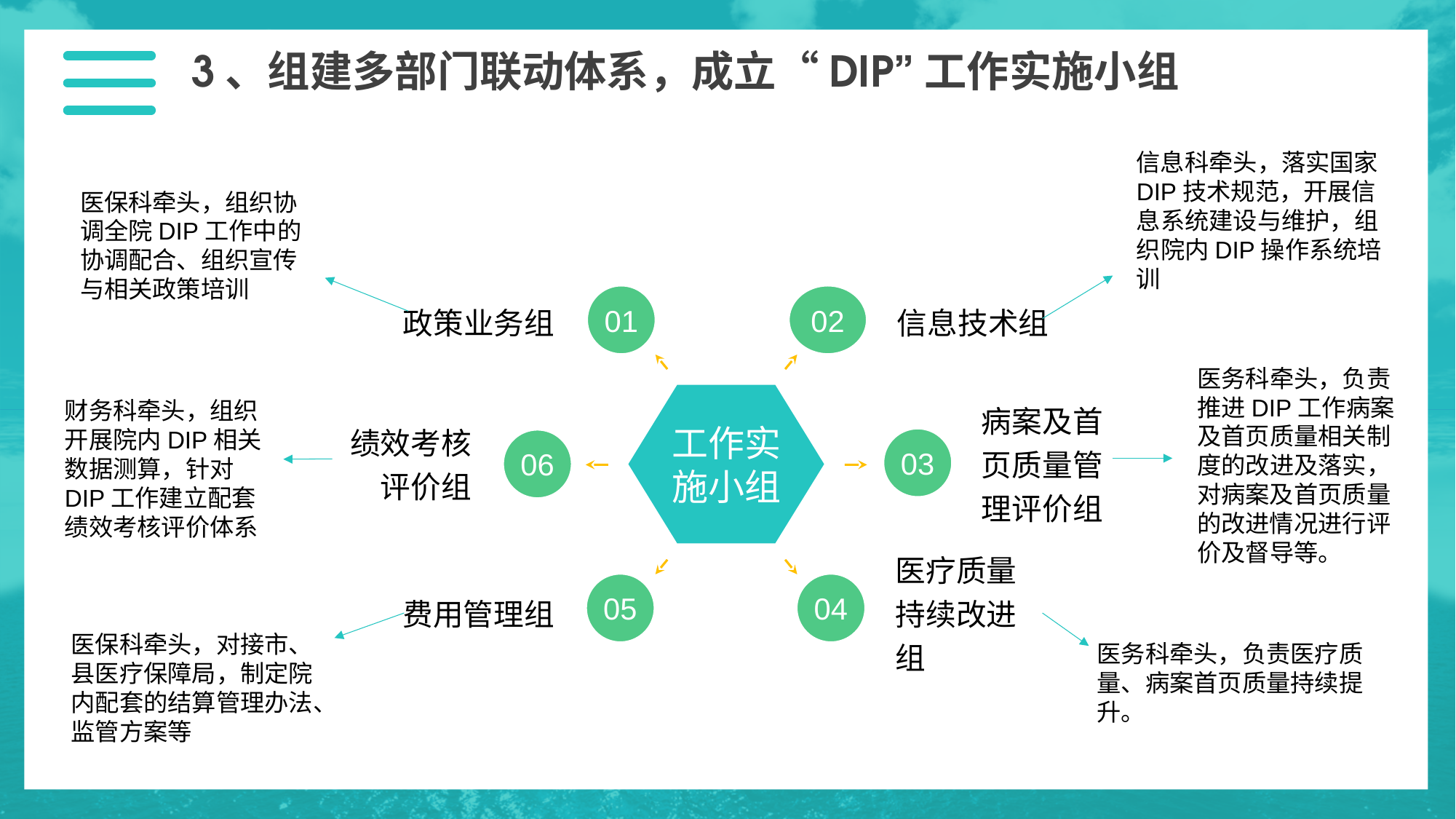

3、组建多部门联动体系，成立“DIP”工作实施小组
信息科牵头，落实国家DIP技术规范，开展信息系统建设与维护，组织院内DIP操作系统培训
医保科牵头，组织协调全院DIP工作中的协调配合、组织宣传与相关政策培训
政策业务组
信息技术组
01
02

医务科牵头，负责推进DIP工作病案及首页质量相关制度的改进及落实，对病案及首页质量的改进情况进行评价及督导等。
工作实施小组
财务科牵头，组织开展院内DIP相关数据测算，针对DIP工作建立配套绩效考核评价体系
绩效考核评价组
病案及首页质量管理评价组
03
06

医疗质量持续改进组
费用管理组

05
04
医保科牵头，对接市、县医疗保障局，制定院内配套的结算管理办法、监管方案等
医务科牵头，负责医疗质量、病案首页质量持续提升。